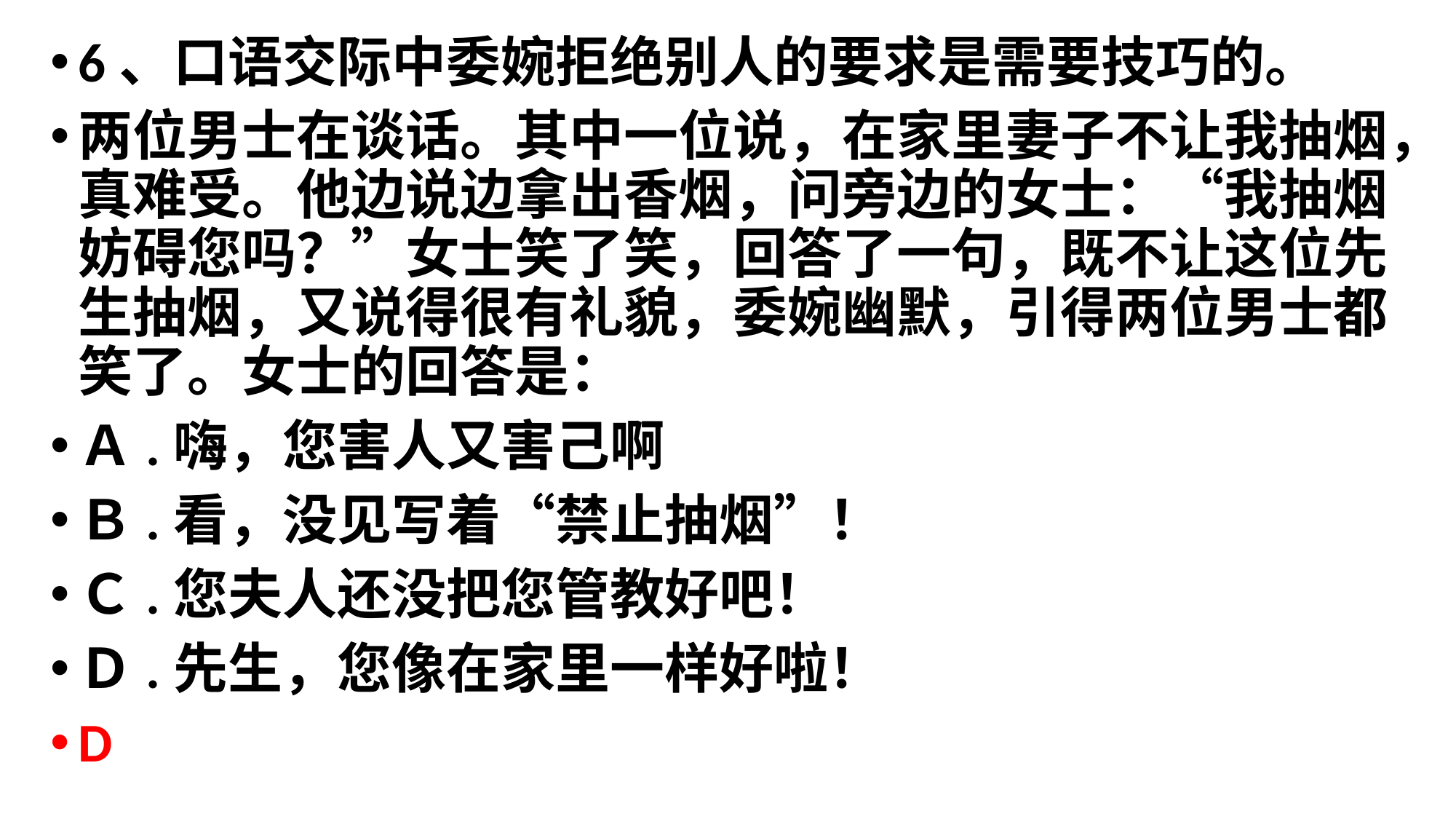

6、口语交际中委婉拒绝别人的要求是需要技巧的。
两位男士在谈话。其中一位说，在家里妻子不让我抽烟，真难受。他边说边拿出香烟，问旁边的女士：“我抽烟妨碍您吗？”女士笑了笑，回答了一句，既不让这位先生抽烟，又说得很有礼貌，委婉幽默，引得两位男士都笑了。女士的回答是：
Ａ.嗨，您害人又害己啊
Ｂ.看，没见写着“禁止抽烟”！
Ｃ.您夫人还没把您管教好吧！
Ｄ.先生，您像在家里一样好啦！
D